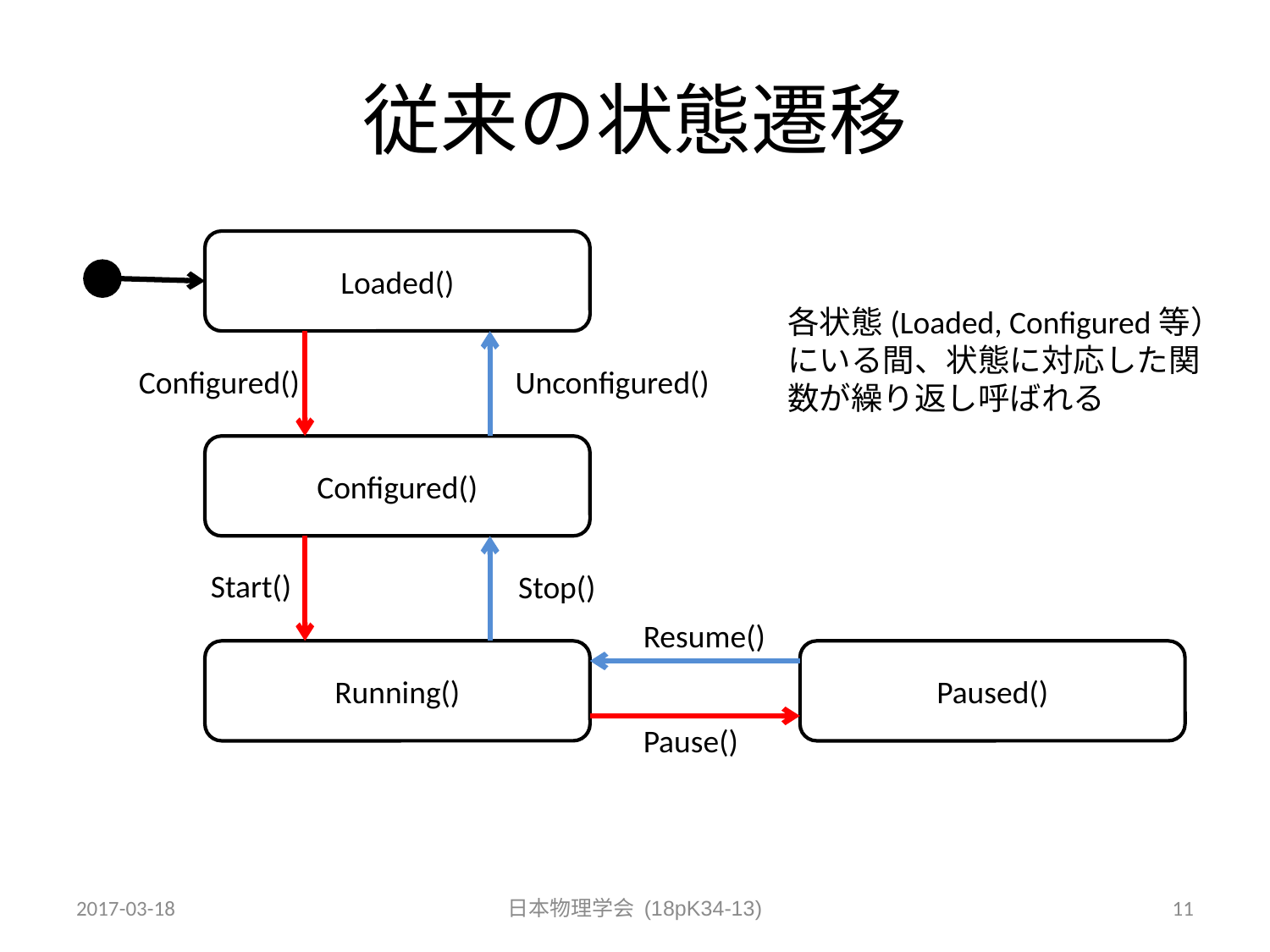

# 従来の状態遷移
Loaded()

Configured()
Unconfigured()
Configured()
Start()
Stop()
Resume()
Running()
Paused()
Pause()
各状態(Loaded, Configured等）にいる間、状態に対応した関数が繰り返し呼ばれる

2017-03-18
日本物理学会 (18pK34-13)
11